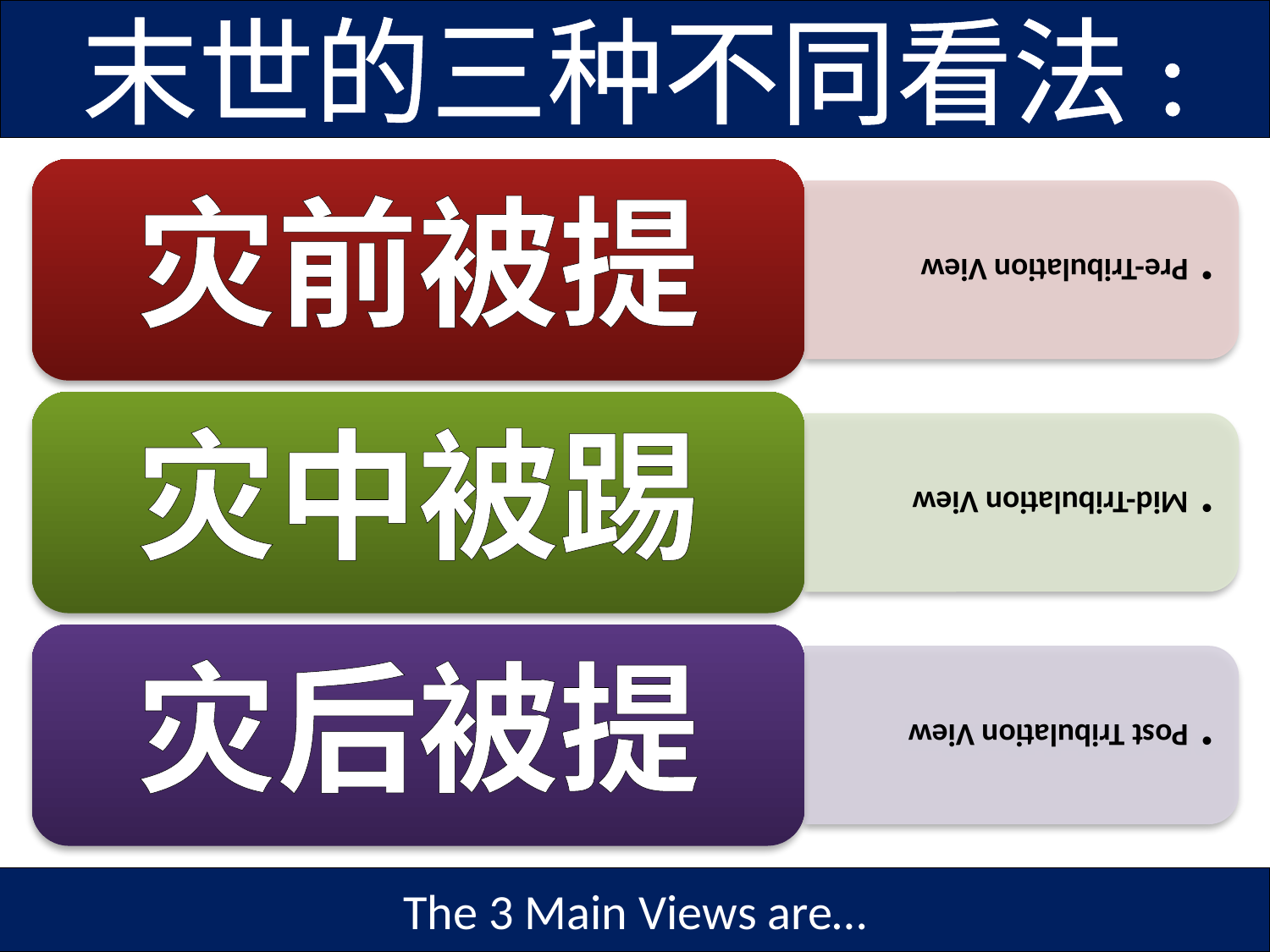

# 末世的三种不同看法:
Pre-Tribulation View
灾前被提
Mid-Tribulation View
灾中被踢
Post Tribulation View
灾后被提
The 3 Main Views are…